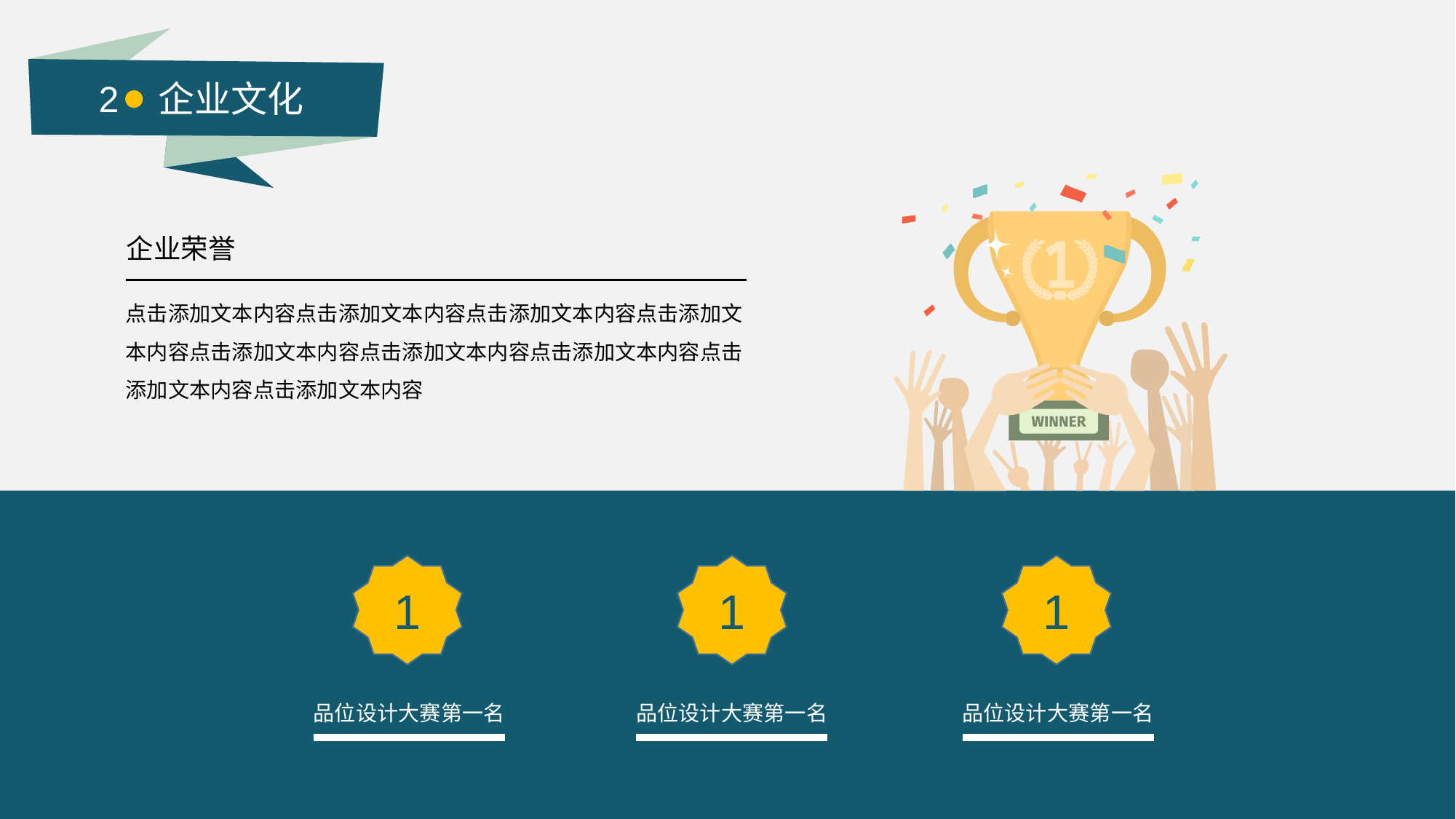

2   企业文化

企业荣誉
点击添加文本内容点击添加文本内容点击添加文本内容点击添加文本内容点击添加文本内容点击添加文本内容点击添加文本内容点击添加文本内容点击添加文本内容

1
1
1
品位设计大赛第一名
品位设计大赛第一名
品位设计大赛第一名